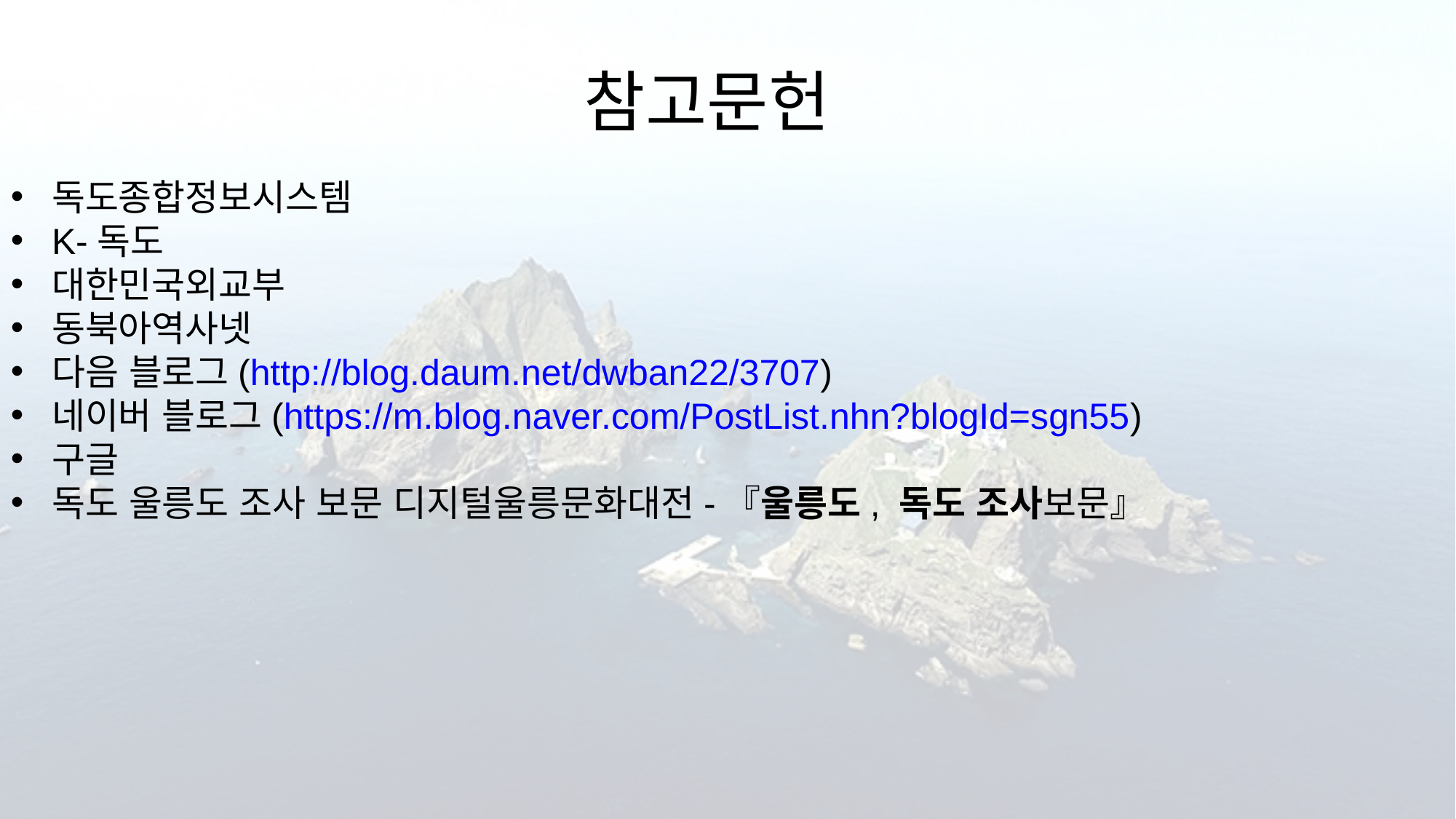

# 참고문헌
독도종합정보시스템
K-독도
대한민국외교부
동북아역사넷
다음 블로그(http://blog.daum.net/dwban22/3707)
네이버 블로그(https://m.blog.naver.com/PostList.nhn?blogId=sgn55)
구글
독도 울릉도 조사 보문 디지털울릉문화대전-『울릉도, 독도 조사보문』